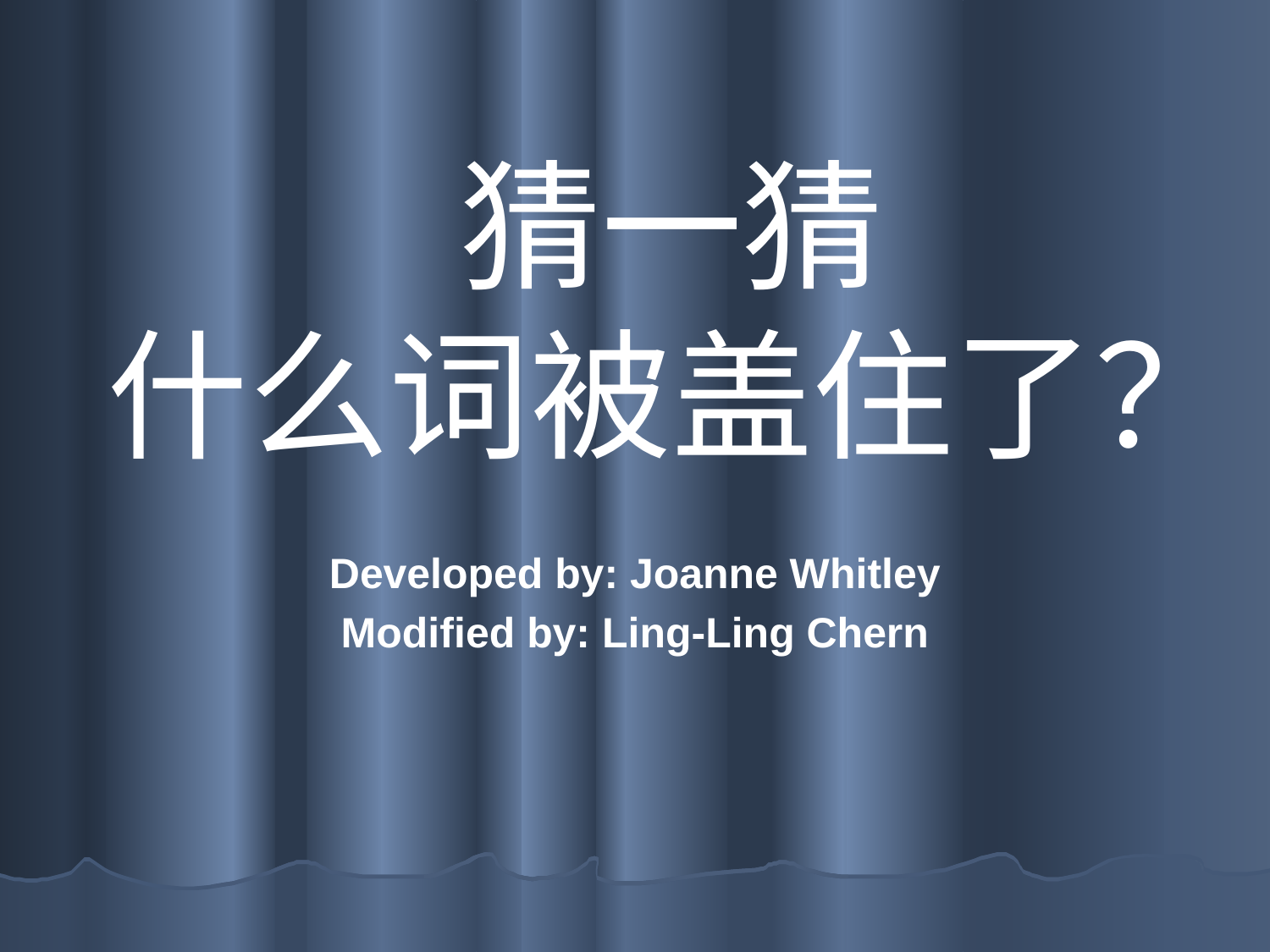

# 猜一猜 什么词被盖住了？
Developed by: Joanne Whitley
Modified by: Ling-Ling Chern